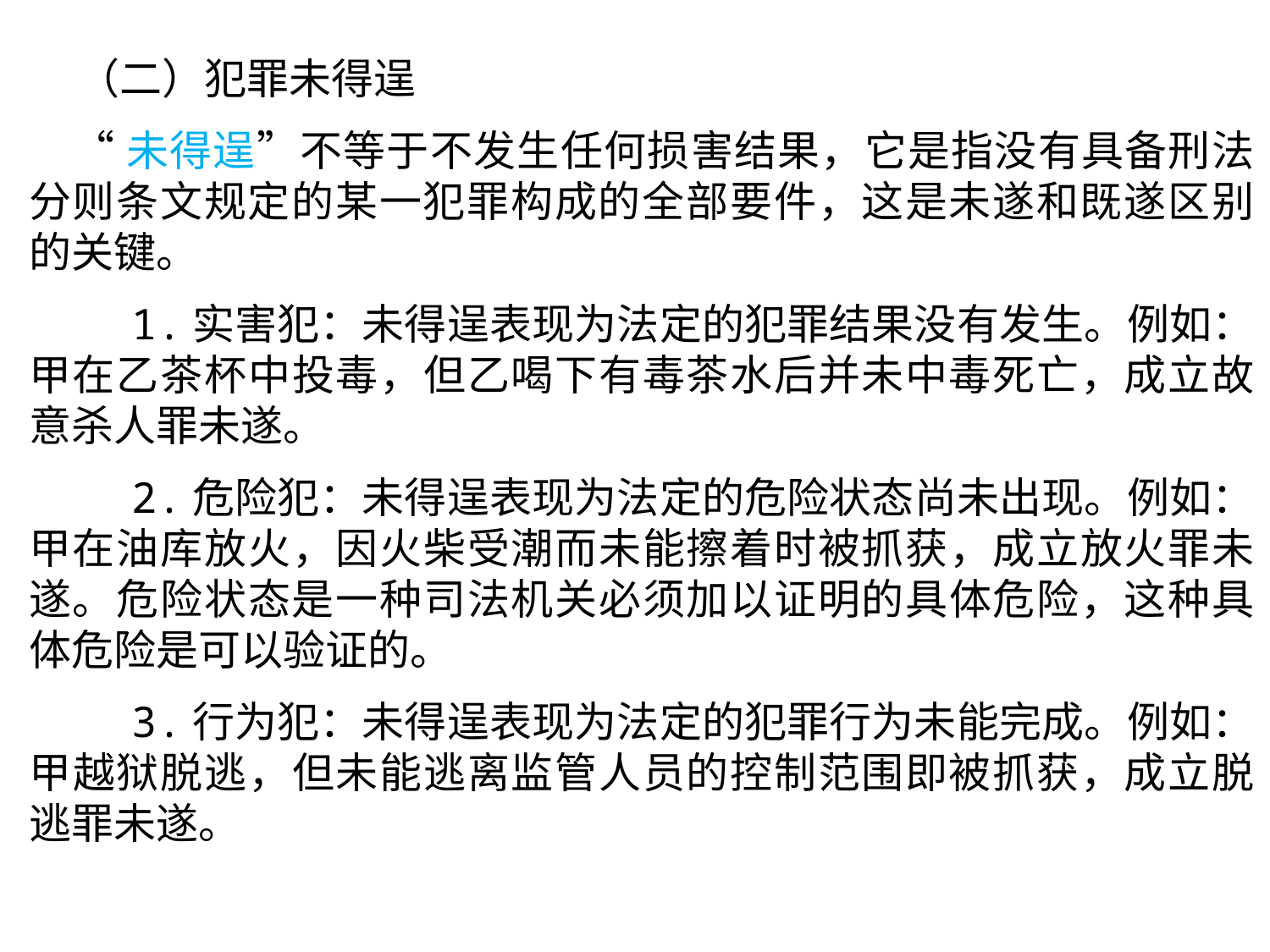

（二）犯罪未得逞

    “未得逞”不等于不发生任何损害结果，它是指没有具备刑法分则条文规定的某一犯罪构成的全部要件，这是未遂和既遂区别的关键。

    1.实害犯：未得逞表现为法定的犯罪结果没有发生。例如：甲在乙茶杯中投毒，但乙喝下有毒茶水后并未中毒死亡，成立故意杀人罪未遂。

    2.危险犯：未得逞表现为法定的危险状态尚未出现。例如：甲在油库放火，因火柴受潮而未能擦着时被抓获，成立放火罪未遂。危险状态是一种司法机关必须加以证明的具体危险，这种具体危险是可以验证的。

    3.行为犯：未得逞表现为法定的犯罪行为未能完成。例如：甲越狱脱逃，但未能逃离监管人员的控制范围即被抓获，成立脱逃罪未遂。